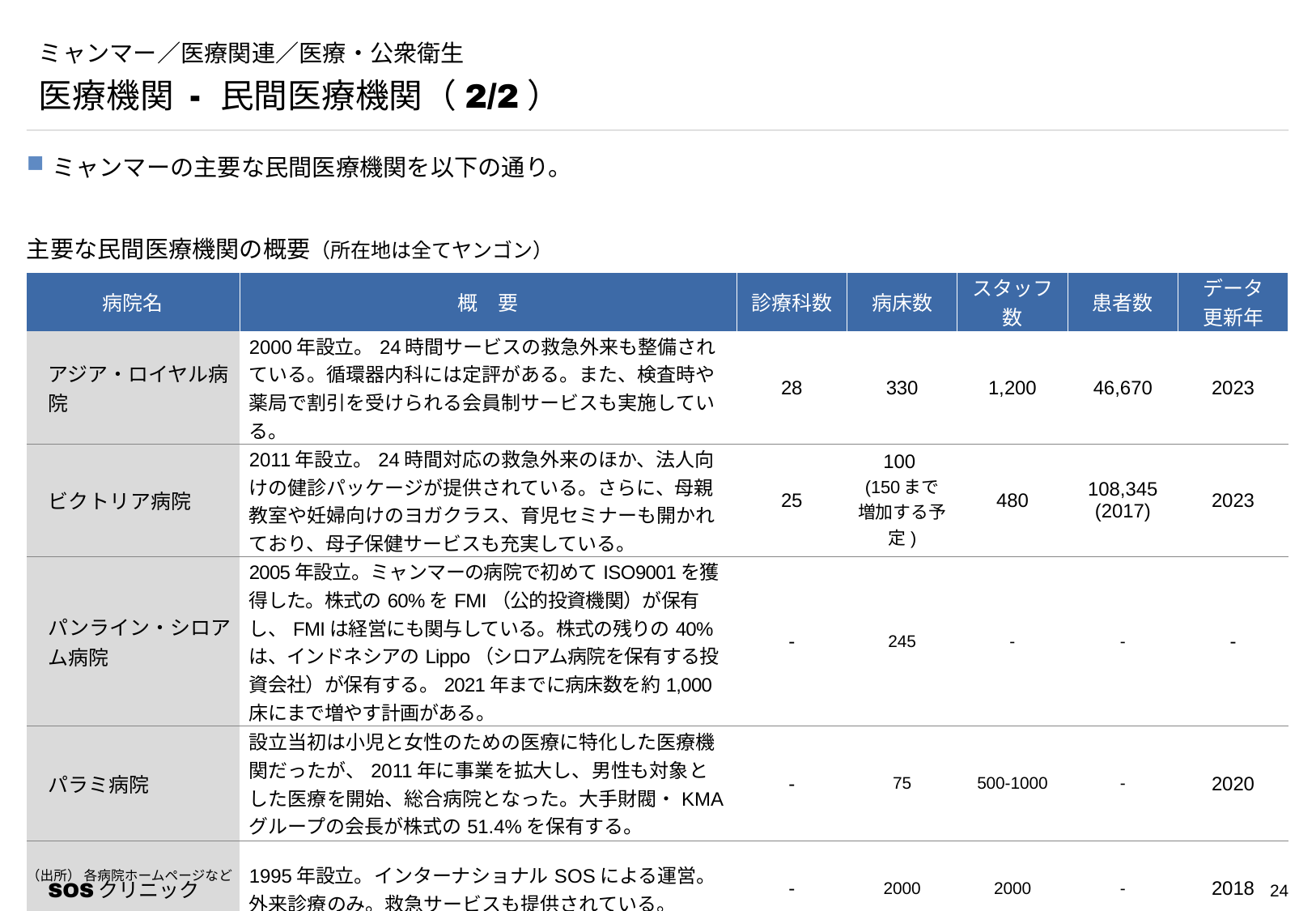

# ミャンマー／医療関連／医療・公衆衛生
医療機関 - 民間医療機関（2/2）
ミャンマーの主要な民間医療機関を以下の通り。
主要な民間医療機関の概要（所在地は全てヤンゴン）
| 病院名 | 概　要 | 診療科数 | 病床数 | スタッフ数 | 患者数 | データ 更新年 |
| --- | --- | --- | --- | --- | --- | --- |
| アジア・ロイヤル病院 | 2000年設立。24時間サービスの救急外来も整備されている。循環器内科には定評がある。また、検査時や薬局で割引を受けられる会員制サービスも実施している。 | 28 | 330 | 1,200 | 46,670 | 2023 |
| ビクトリア病院 | 2011年設立。24時間対応の救急外来のほか、法人向けの健診パッケージが提供されている。さらに、母親教室や妊婦向けのヨガクラス、育児セミナーも開かれており、母子保健サービスも充実している。 | 25 | 100 (150まで 増加する予定) | 480 | 108,345 (2017) | 2023 |
| パンライン・シロアム病院 | 2005年設立。ミャンマーの病院で初めてISO9001を獲得した。株式の60%をFMI（公的投資機関）が保有し、FMIは経営にも関与している。株式の残りの40%は、インドネシアのLippo（シロアム病院を保有する投資会社）が保有する。2021年までに病床数を約1,000床にまで増やす計画がある。 | - | 245 | - | - | - |
| パラミ病院 | 設立当初は小児と女性のための医療に特化した医療機関だったが、2011年に事業を拡大し、男性も対象とした医療を開始、総合病院となった。大手財閥・KMAグループの会長が株式の51.4%を保有する。 | - | 75 | 500-1000 | - | 2020 |
| SOSクリニック | 1995年設立。インターナショナルSOSによる運営。外来診療のみ。救急サービスも提供されている。 | - | 2000 | 2000 | - | 2018 |
（出所） 各病院ホームページなど